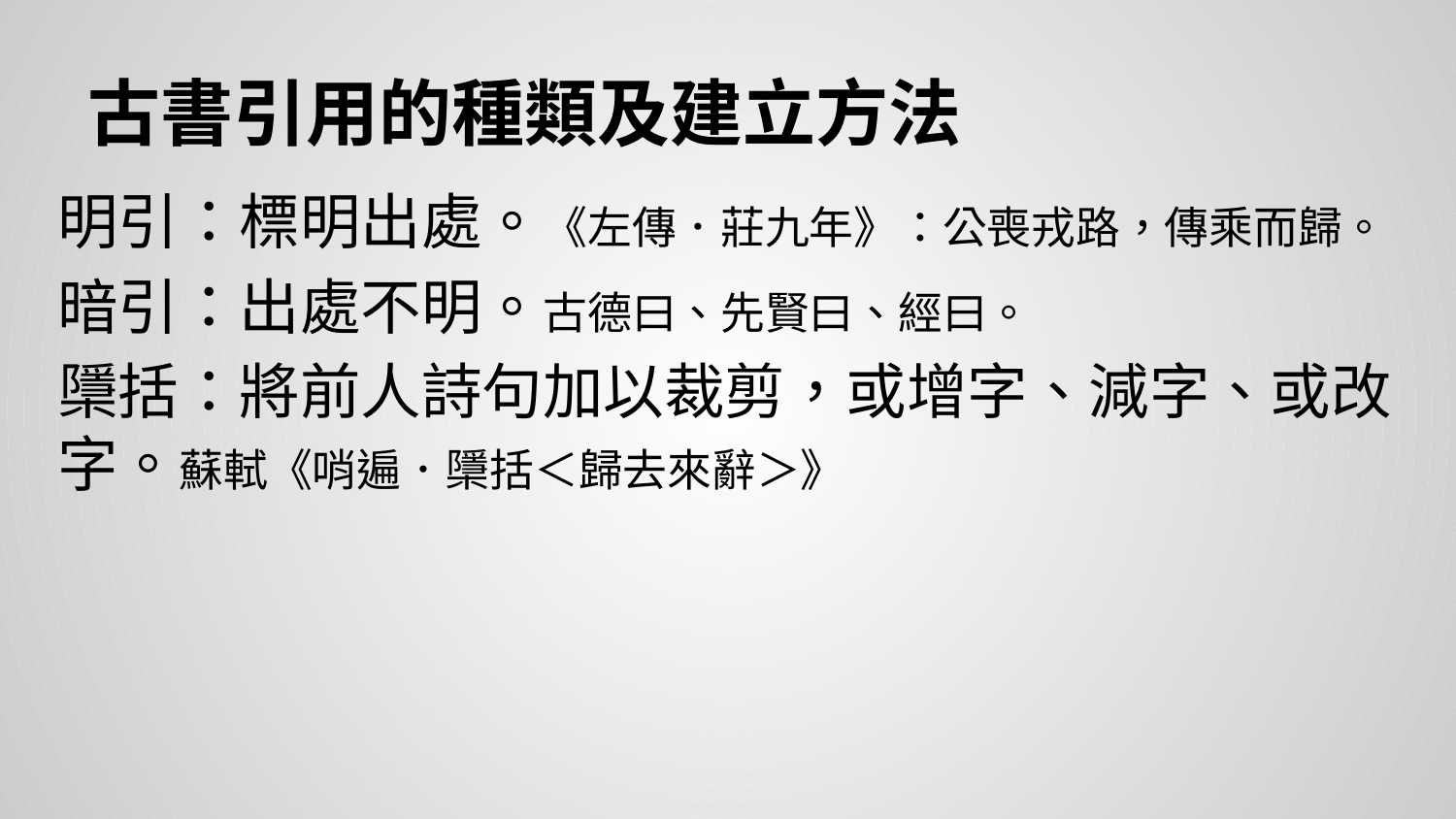

# 古書引用的種類及建立方法
明引：標明出處。《左傳．莊九年》：公喪戎路，傳乘而歸。
暗引：出處不明。古德曰、先賢曰、經曰。
檃括：將前人詩句加以裁剪，或增字、減字、或改字。蘇軾《哨遍．檃括＜歸去來辭＞》